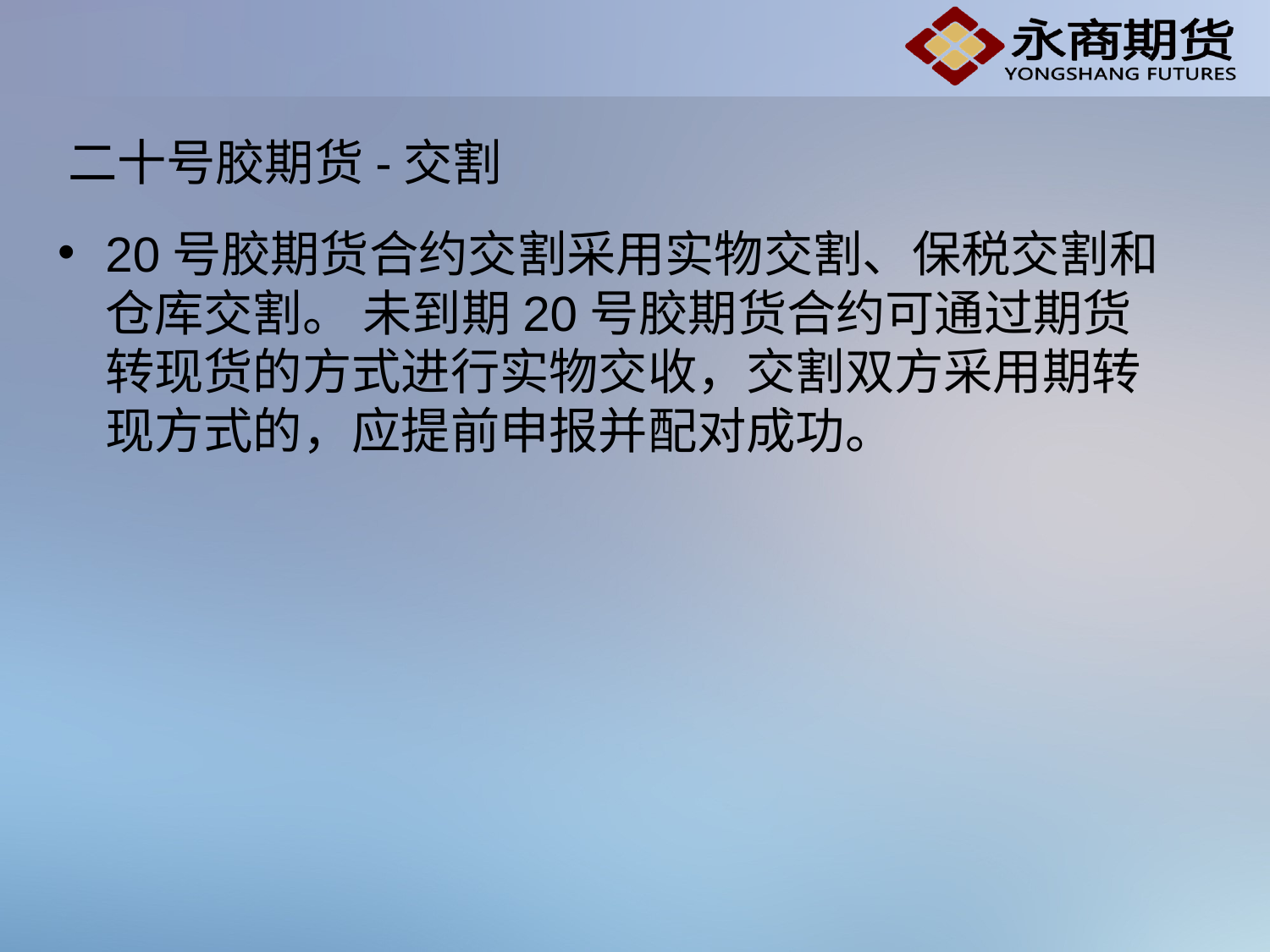

# 二十号胶期货-交割
20号胶期货合约交割采用实物交割、保税交割和仓库交割。 未到期20号胶期货合约可通过期货转现货的方式进行实物交收，交割双方采用期转现方式的，应提前申报并配对成功。